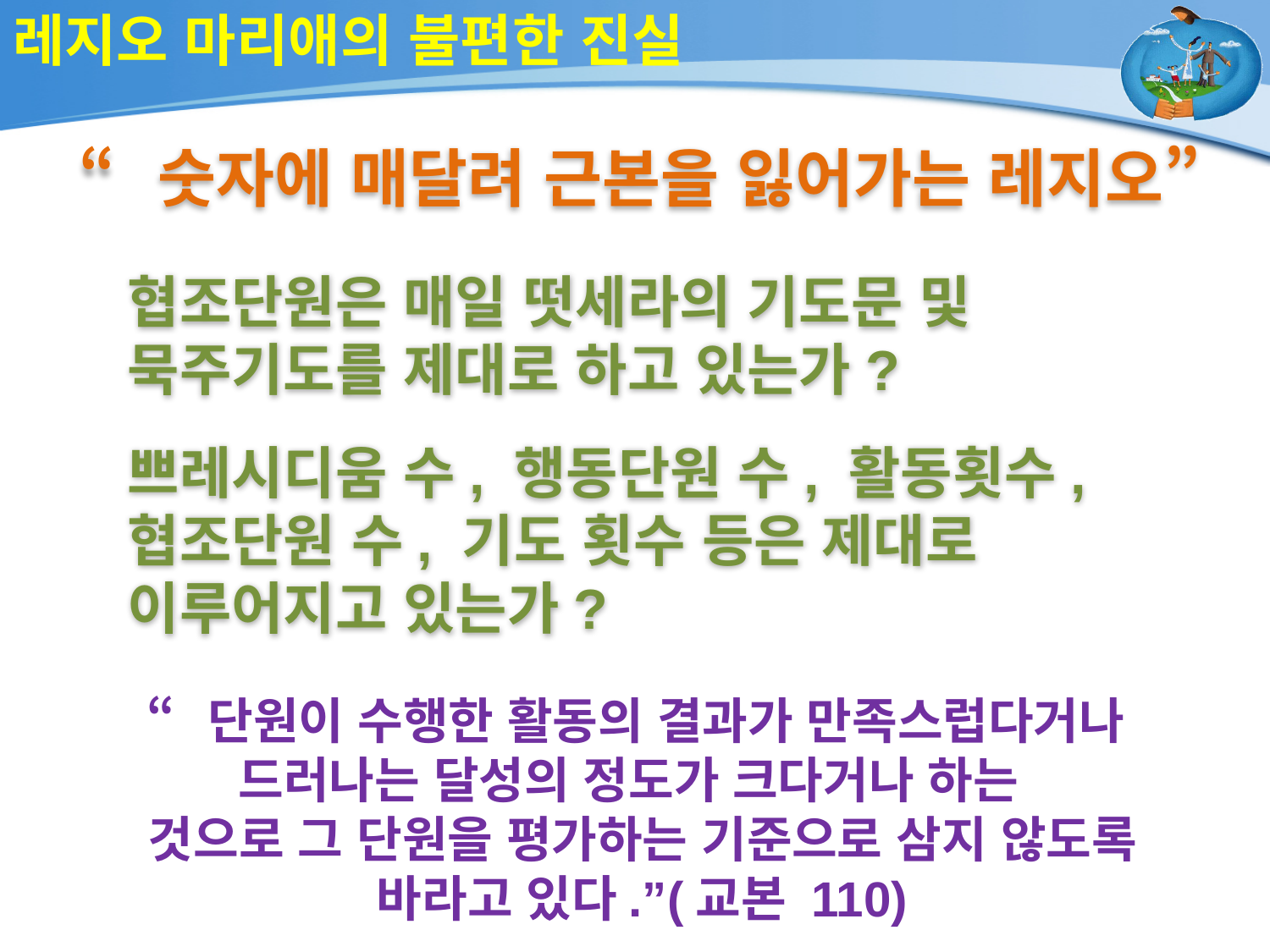

# 레지오 마리애의 불편한 진실
“숫자에 매달려 근본을 잃어가는 레지오”
협조단원은 매일 떳세라의 기도문 및
묵주기도를 제대로 하고 있는가?
쁘레시디움 수, 행동단원 수, 활동횟수,
협조단원 수, 기도 횟수 등은 제대로
이루어지고 있는가?
“단원이 수행한 활동의 결과가 만족스럽다거나 
드러나는 달성의 정도가 크다거나 하는 
것으로 그 단원을 평가하는 기준으로 삼지 않도록 바라고 있다.”(교본 110)